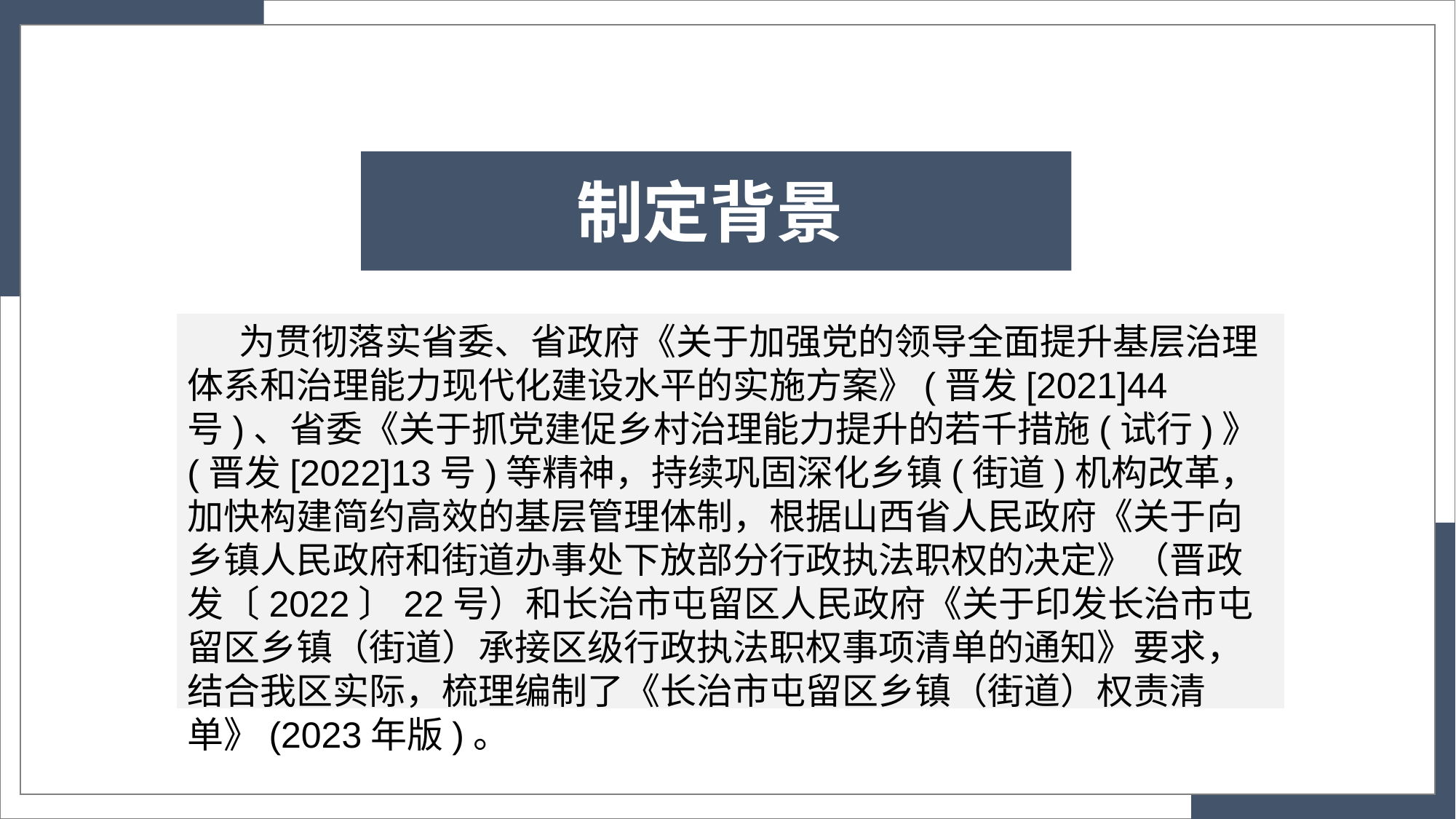

出台《平昌县中心镇权责清单》是完善我县权责清单制度、落实为基层减负的重要举措。是基层运行需要，能够进一步统一规范各镇人民政府（街道办事处）职责事项，加快形成县镇两级边界清晰、分工合理、权责一致、运转高效、依法保障的职能体系，构建上下一体的权力制约和协调机制。

制定背景
       为贯彻落实省委、省政府《关于加强党的领导全面提升基层治理体系和治理能力现代化建设水平的实施方案》(晋发[2021]44号)、省委《关于抓党建促乡村治理能力提升的若千措施(试行)》(晋发[2022]13号)等精神，持续巩固深化乡镇(街道)机构改革，加快构建简约高效的基层管理体制，根据山西省人民政府《关于向乡镇人民政府和街道办事处下放部分行政执法职权的决定》（晋政发〔2022〕22号）和长治市屯留区人民政府《关于印发长治市屯留区乡镇（街道）承接区级行政执法职权事项清单的通知》要求，结合我区实际，梳理编制了《长治市屯留区乡镇（街道）权责清单》(2023年版)。